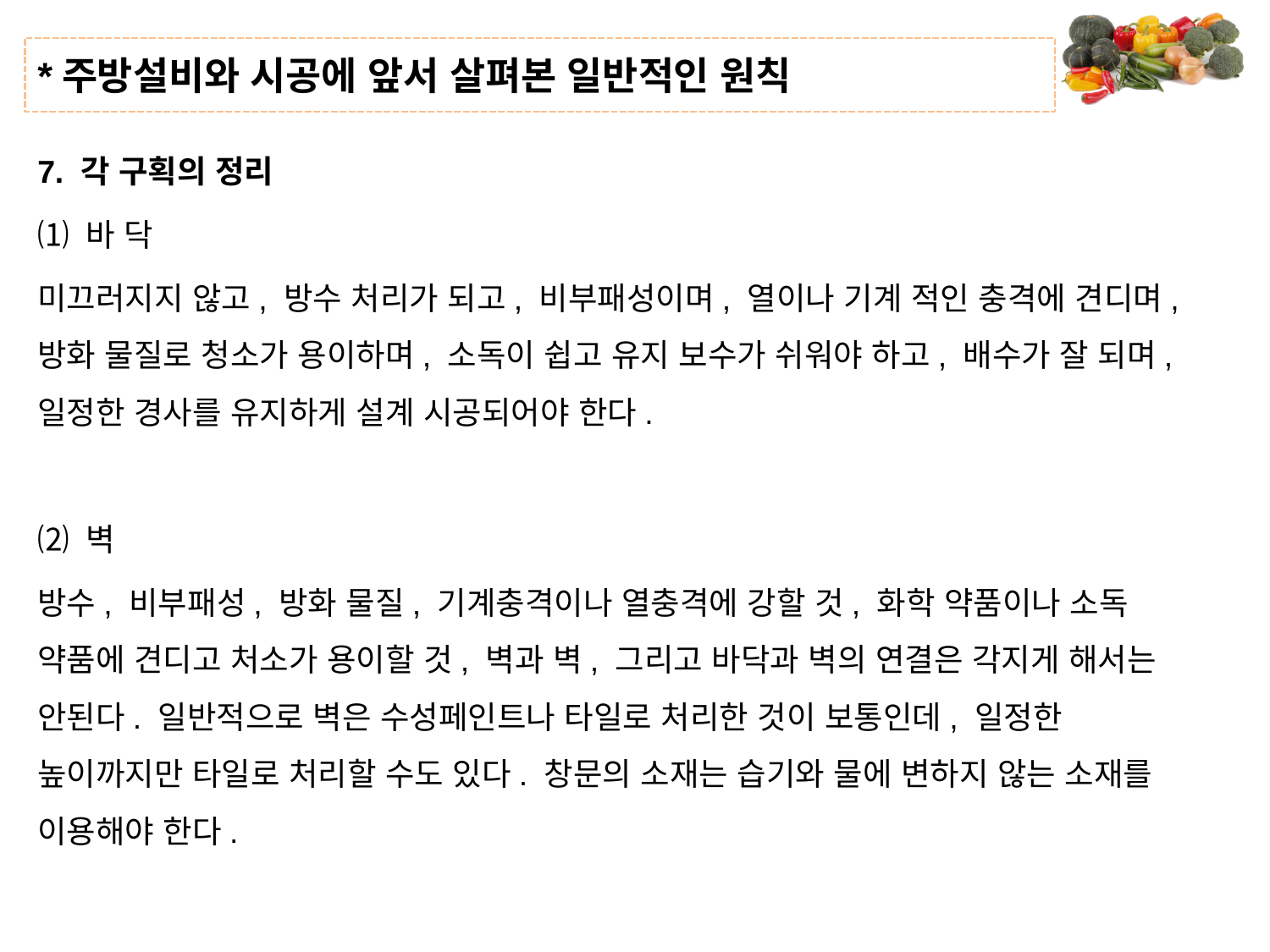

# *주방설비와 시공에 앞서 살펴본 일반적인 원칙
7. 각 구획의 정리
⑴ 바 닥
미끄러지지 않고, 방수 처리가 되고, 비부패성이며, 열이나 기계 적인 충격에 견디며, 방화 물질로 청소가 용이하며, 소독이 쉽고 유지 보수가 쉬워야 하고, 배수가 잘 되며, 일정한 경사를 유지하게 설계 시공되어야 한다.

⑵ 벽
방수, 비부패성, 방화 물질, 기계충격이나 열충격에 강할 것, 화학 약품이나 소독 약품에 견디고 처소가 용이할 것, 벽과 벽, 그리고 바닥과 벽의 연결은 각지게 해서는 안된다. 일반적으로 벽은 수성페인트나 타일로 처리한 것이 보통인데, 일정한 높이까지만 타일로 처리할 수도 있다. 창문의 소재는 습기와 물에 변하지 않는 소재를 이용해야 한다.